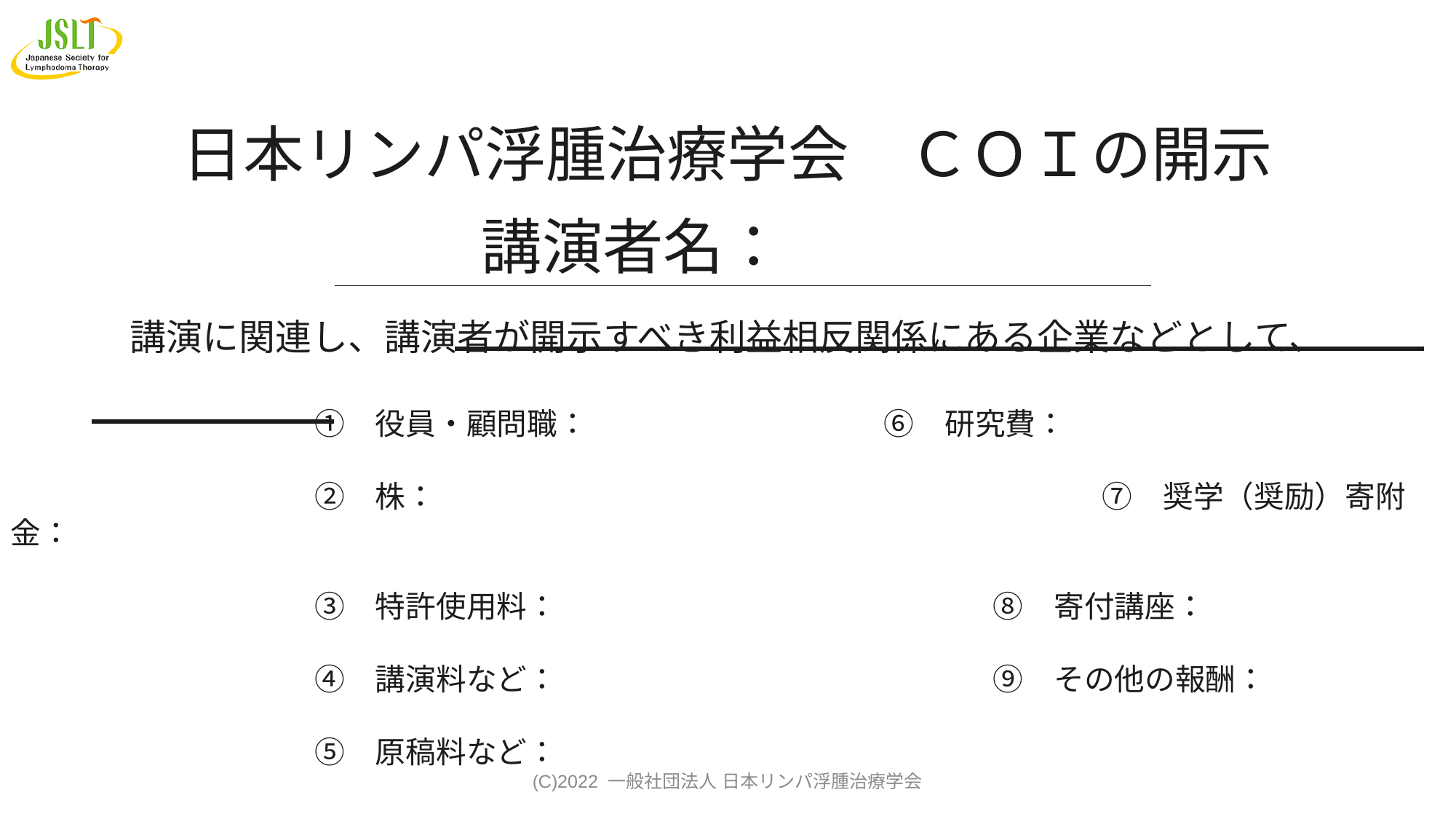

日本リンパ浮腫治療学会　ＣＯＩの開示
　　　　　　　講演者名：
講演に関連し、講演者が開示すべき利益相反関係にある企業などとして、
　　　　　　　　　　①　役員・顧問職：　　			⑥　研究費：

　　　　　　　　　　②　株：　　　　　　　　　　　　　　　　　　　　	⑦　奨学（奨励）寄附金：

　　　　　　　　　　③　特許使用料：				⑧　寄付講座：

　　　　　　　　　　④　講演料など：				⑨　その他の報酬：

　　　　　　　　　　⑤　原稿料など：

(C)2022 一般社団法人 日本リンパ浮腫治療学会